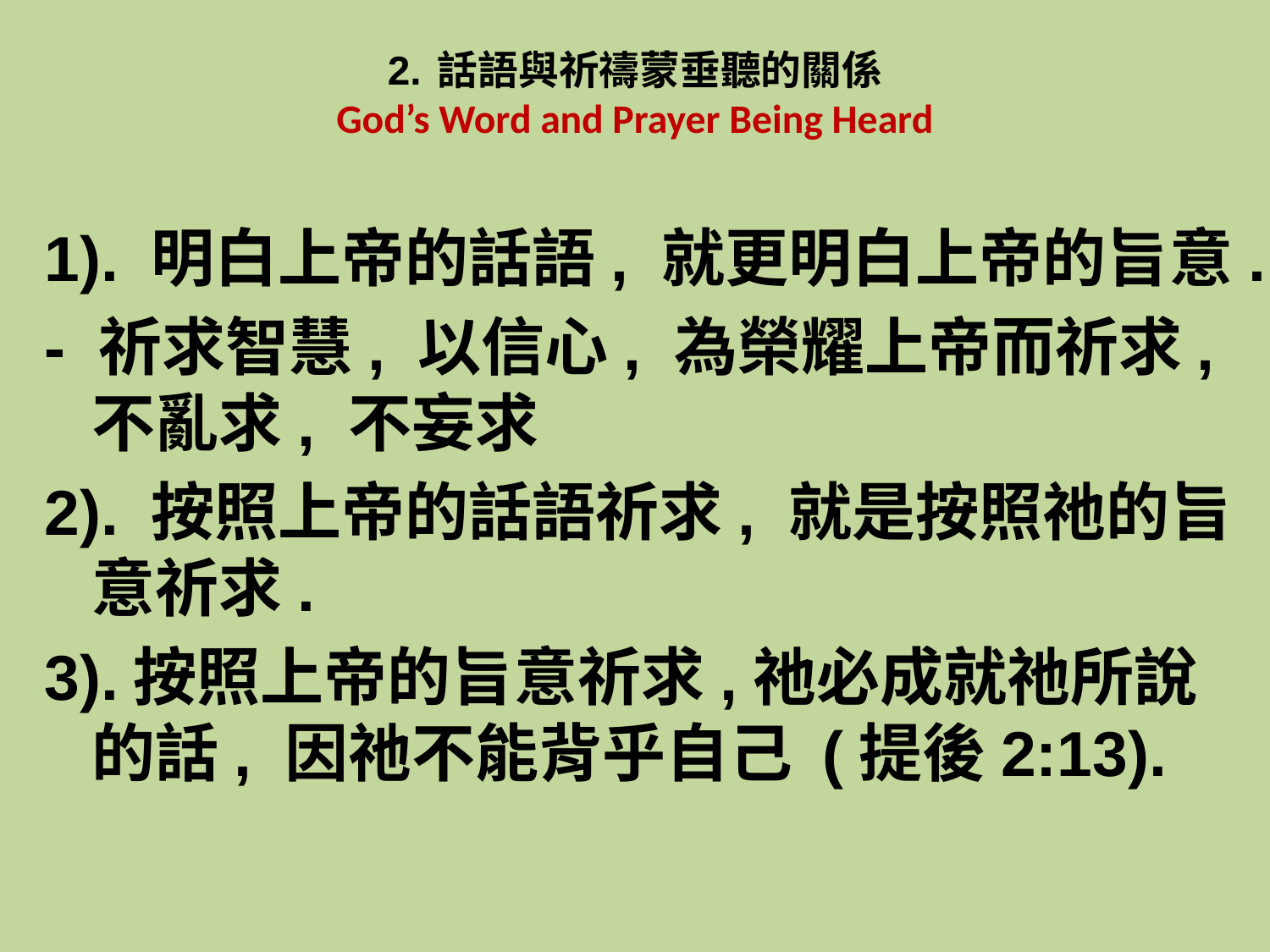

# 2. 話語與祈禱蒙垂聽的關係 God’s Word and Prayer Being Heard
1). 明白上帝的話語, 就更明白上帝的旨意.
- 祈求智慧, 以信心, 為榮耀上帝而祈求,不亂求, 不妄求
2). 按照上帝的話語祈求, 就是按照祂的旨意祈求.
3).按照上帝的旨意祈求,祂必成就祂所說的話, 因祂不能背乎自己 (提後2:13).